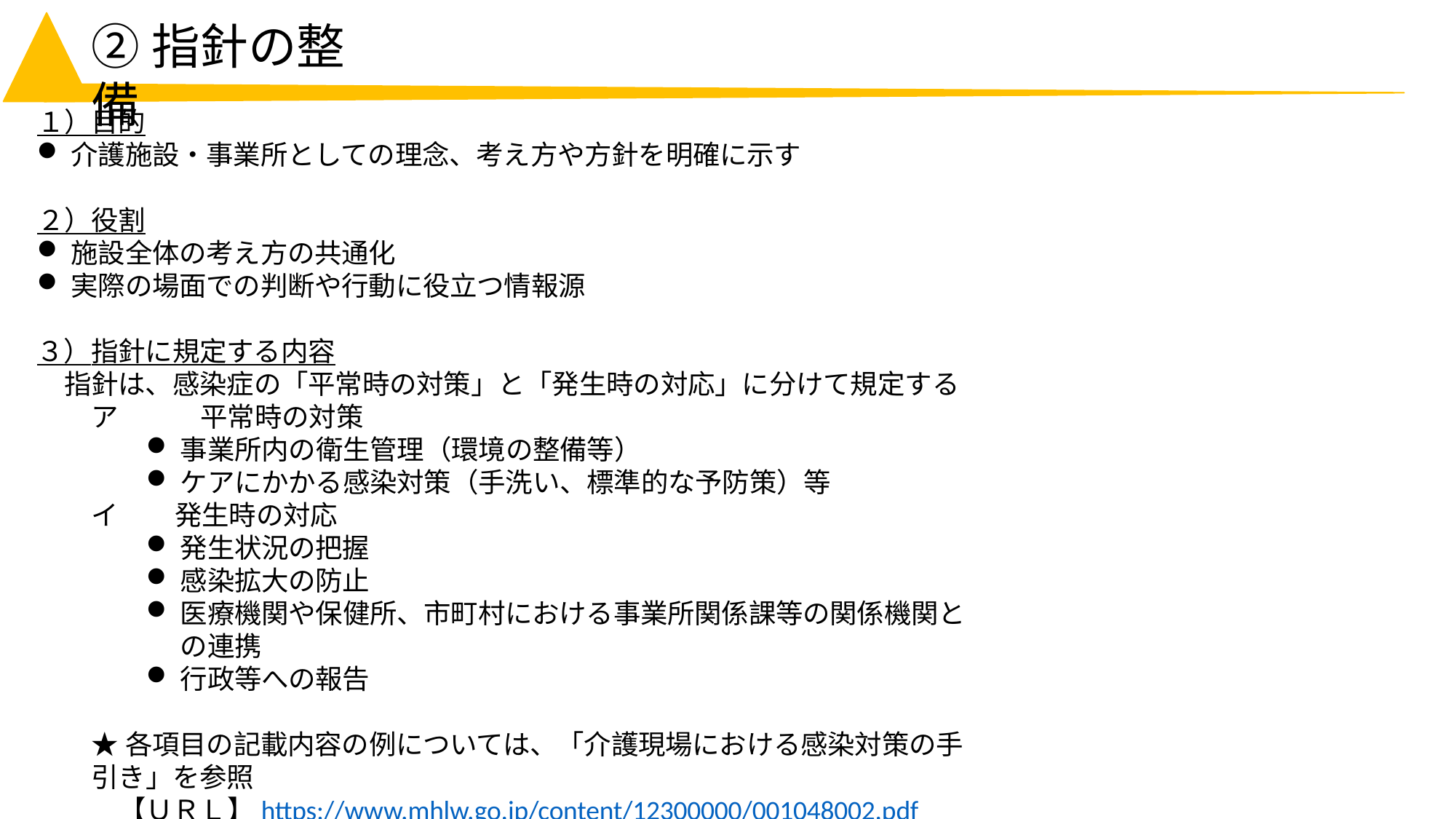

# ②指針の整備
１）目的
介護施設・事業所としての理念、考え方や方針を明確に示す
２）役割
施設全体の考え方の共通化
実際の場面での判断や行動に役立つ情報源
３）指針に規定する内容
指針は、感染症の「平常時の対策」と「発生時の対応」に分けて規定するア	平常時の対策
事業所内の衛生管理（環境の整備等）
ケアにかかる感染対策（手洗い、標準的な予防策）等
イ	発生時の対応
発生状況の把握
感染拡大の防止
医療機関や保健所、市町村における事業所関係課等の関係機関との連携
行政等への報告
★各項目の記載内容の例については、「介護現場における感染対策の手引き」を参照
【ＵＲＬ】https://www.mhlw.go.jp/content/12300000/001048002.pdf
（介護事業所等向けの新型コロナウイルス感染症対策等まとめページより）